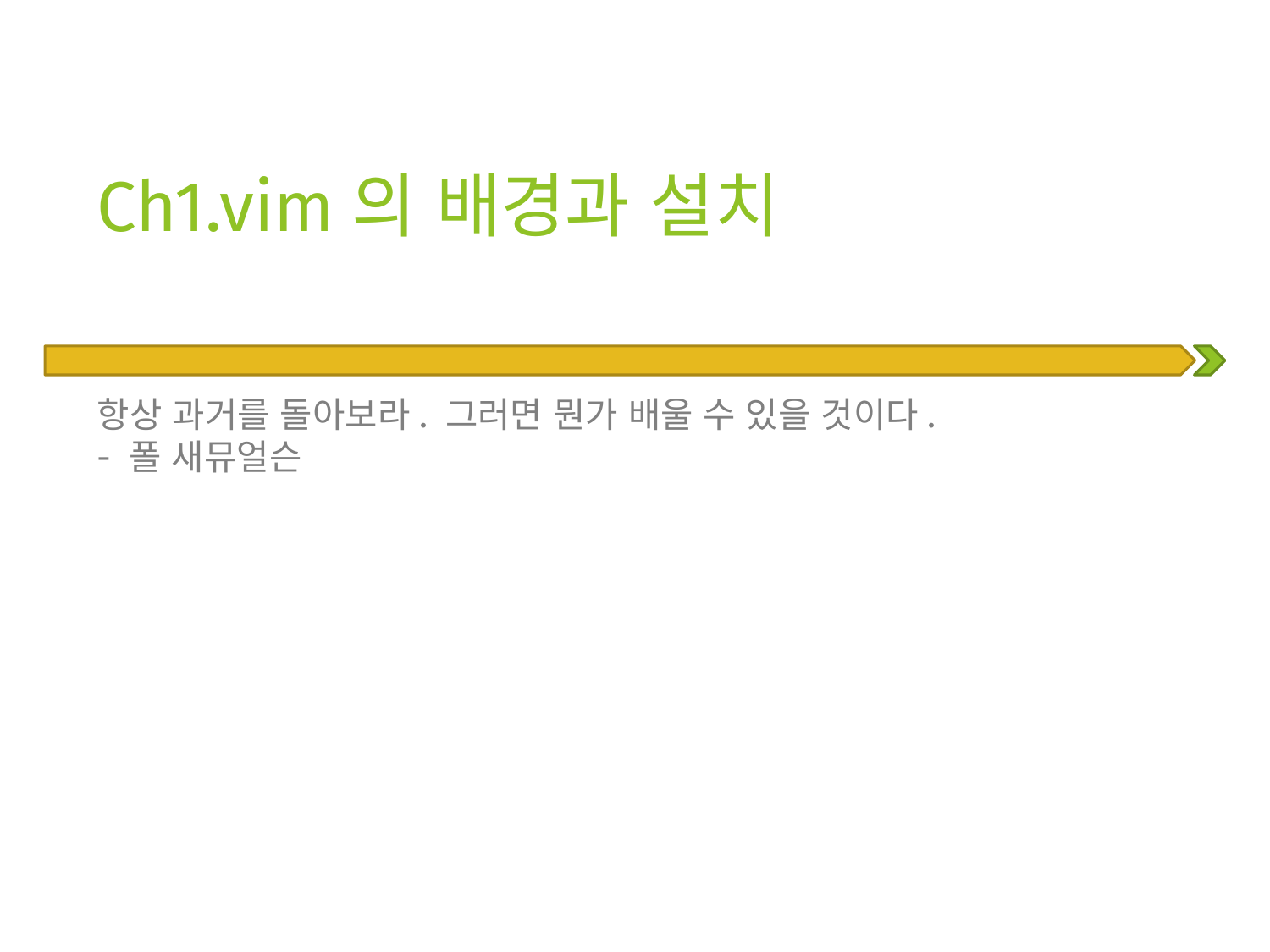

# Ch1.vim의 배경과 설치
항상 과거를 돌아보라. 그러면 뭔가 배울 수 있을 것이다. - 폴 새뮤얼슨